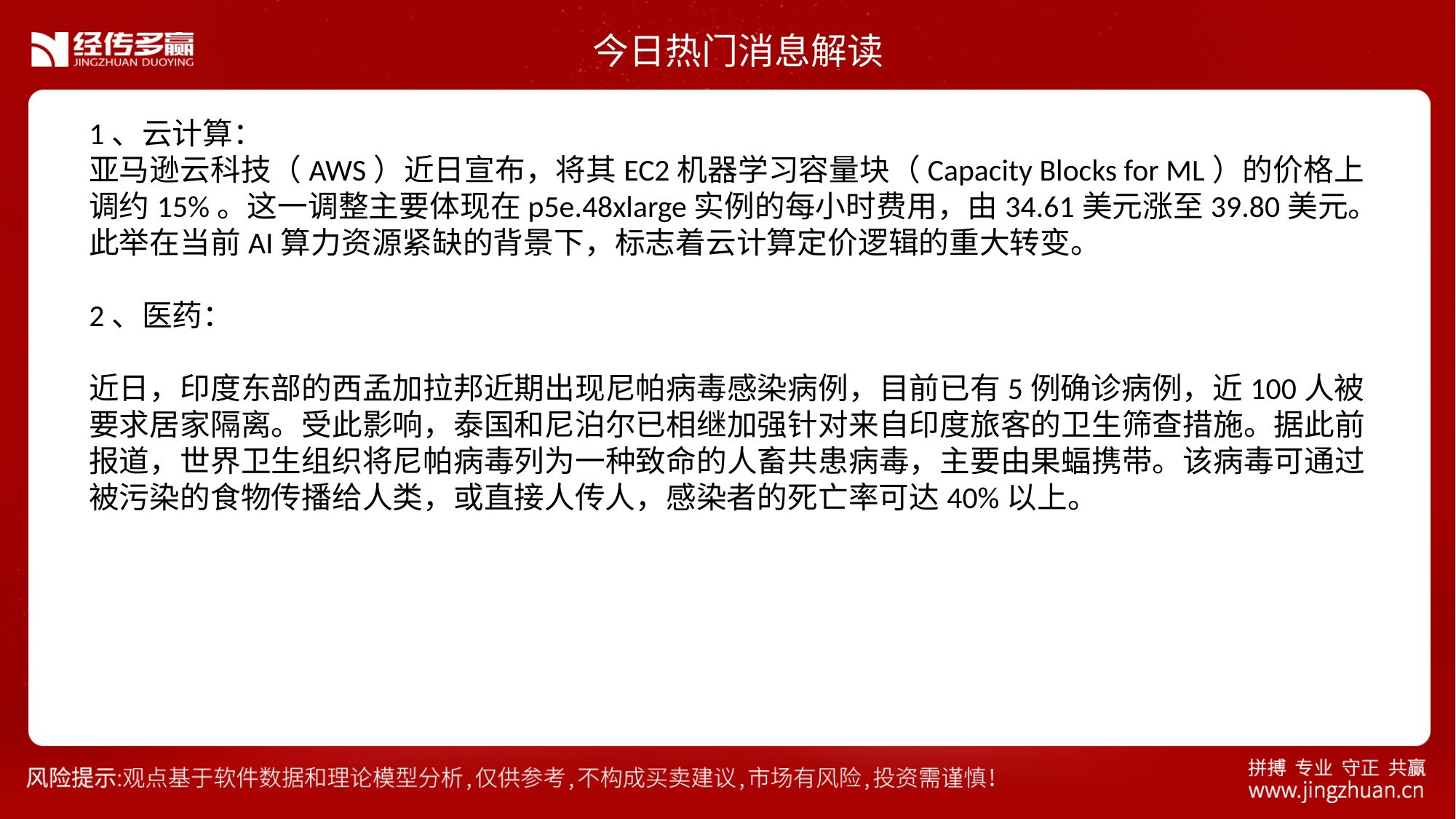

今日热门消息解读
1、云计算：
亚马逊云科技（AWS）近日宣布，将其EC2机器学习容量块（Capacity Blocks for ML）的价格上调约15%。这一调整主要体现在p5e.48xlarge实例的每小时费用，由34.61美元涨至39.80美元。此举在当前AI算力资源紧缺的背景下，标志着云计算定价逻辑的重大转变。

2、医药：

近日，印度东部的西孟加拉邦近期出现尼帕病毒感染病例，目前已有5例确诊病例，近100人被要求居家隔离。受此影响，泰国和尼泊尔已相继加强针对来自印度旅客的卫生筛查措施。据此前报道，世界卫生组织将尼帕病毒列为一种致命的人畜共患病毒，主要由果蝠携带。该病毒可通过被污染的食物传播给人类，或直接人传人，感染者的死亡率可达40%以上。